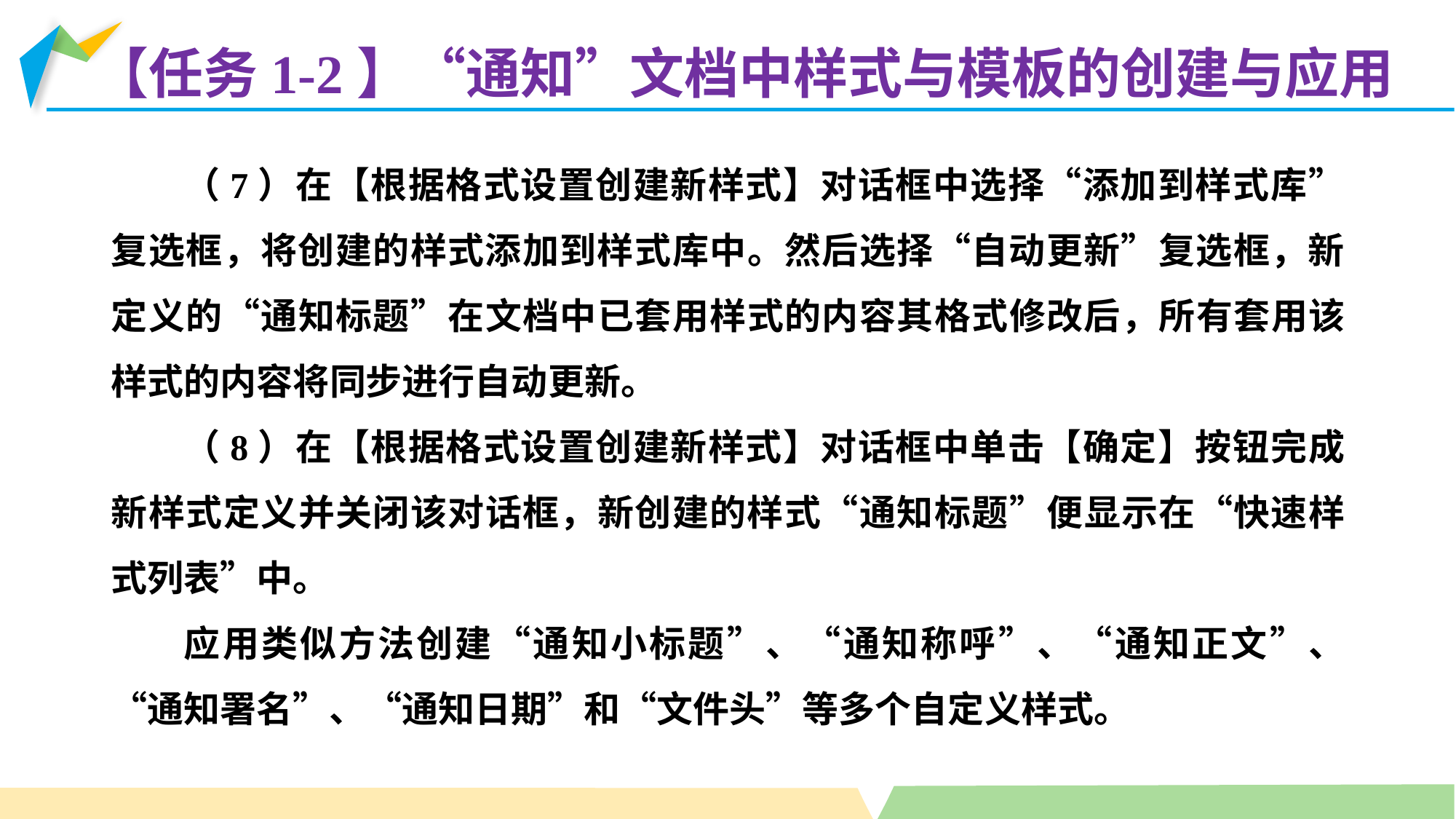

【任务1-2】“通知”文档中样式与模板的创建与应用
（7）在【根据格式设置创建新样式】对话框中选择“添加到样式库”复选框，将创建的样式添加到样式库中。然后选择“自动更新”复选框，新定义的“通知标题”在文档中已套用样式的内容其格式修改后，所有套用该样式的内容将同步进行自动更新。
（8）在【根据格式设置创建新样式】对话框中单击【确定】按钮完成新样式定义并关闭该对话框，新创建的样式“通知标题”便显示在“快速样式列表”中。
应用类似方法创建“通知小标题”、“通知称呼”、“通知正文”、“通知署名”、“通知日期”和“文件头”等多个自定义样式。